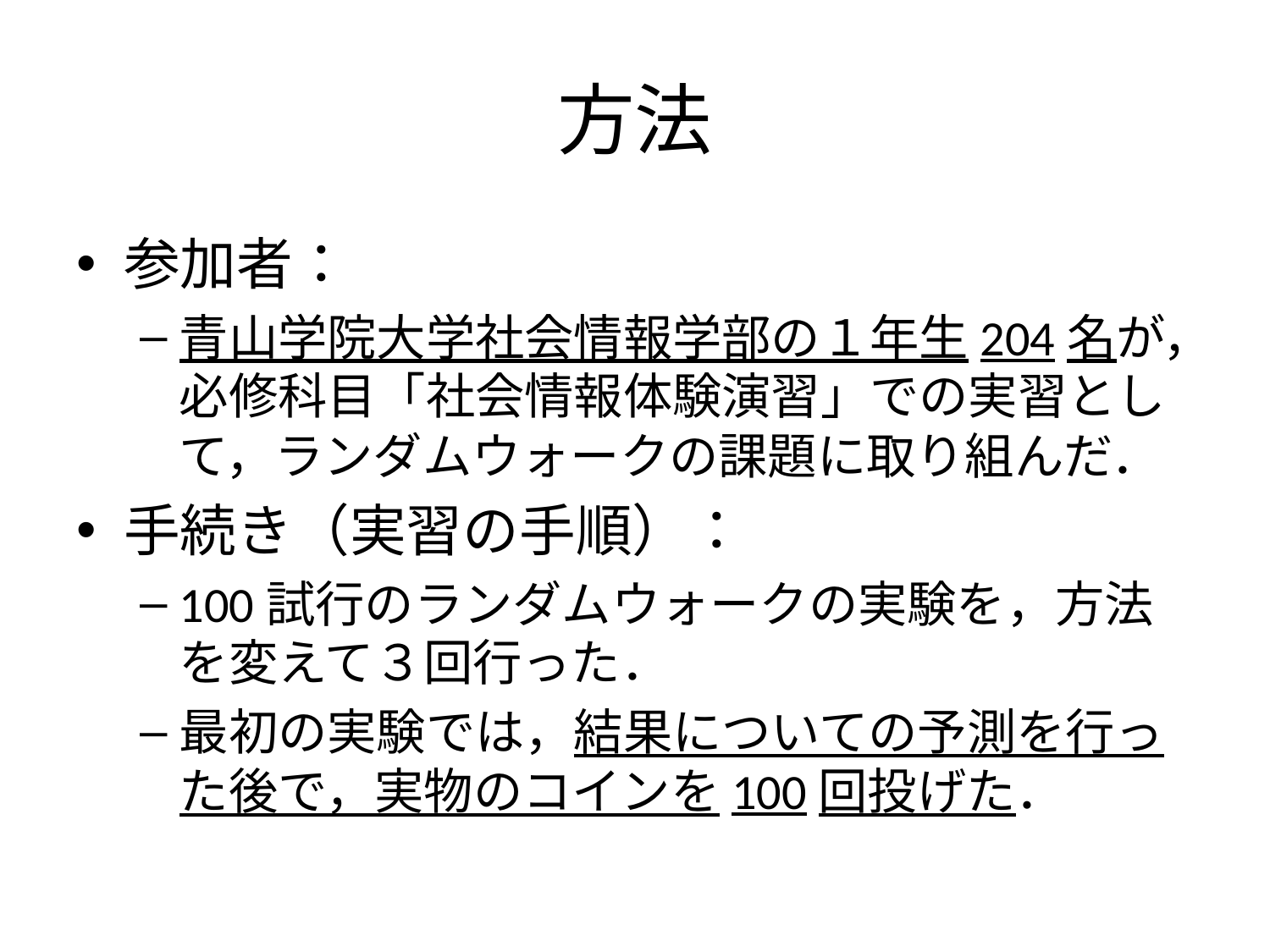

# 方法
参加者：
青山学院大学社会情報学部の１年生204名が，必修科目「社会情報体験演習」での実習として，ランダムウォークの課題に取り組んだ．
手続き（実習の手順）：
100試行のランダムウォークの実験を，方法を変えて３回行った．
最初の実験では，結果についての予測を行った後で，実物のコインを100回投げた．